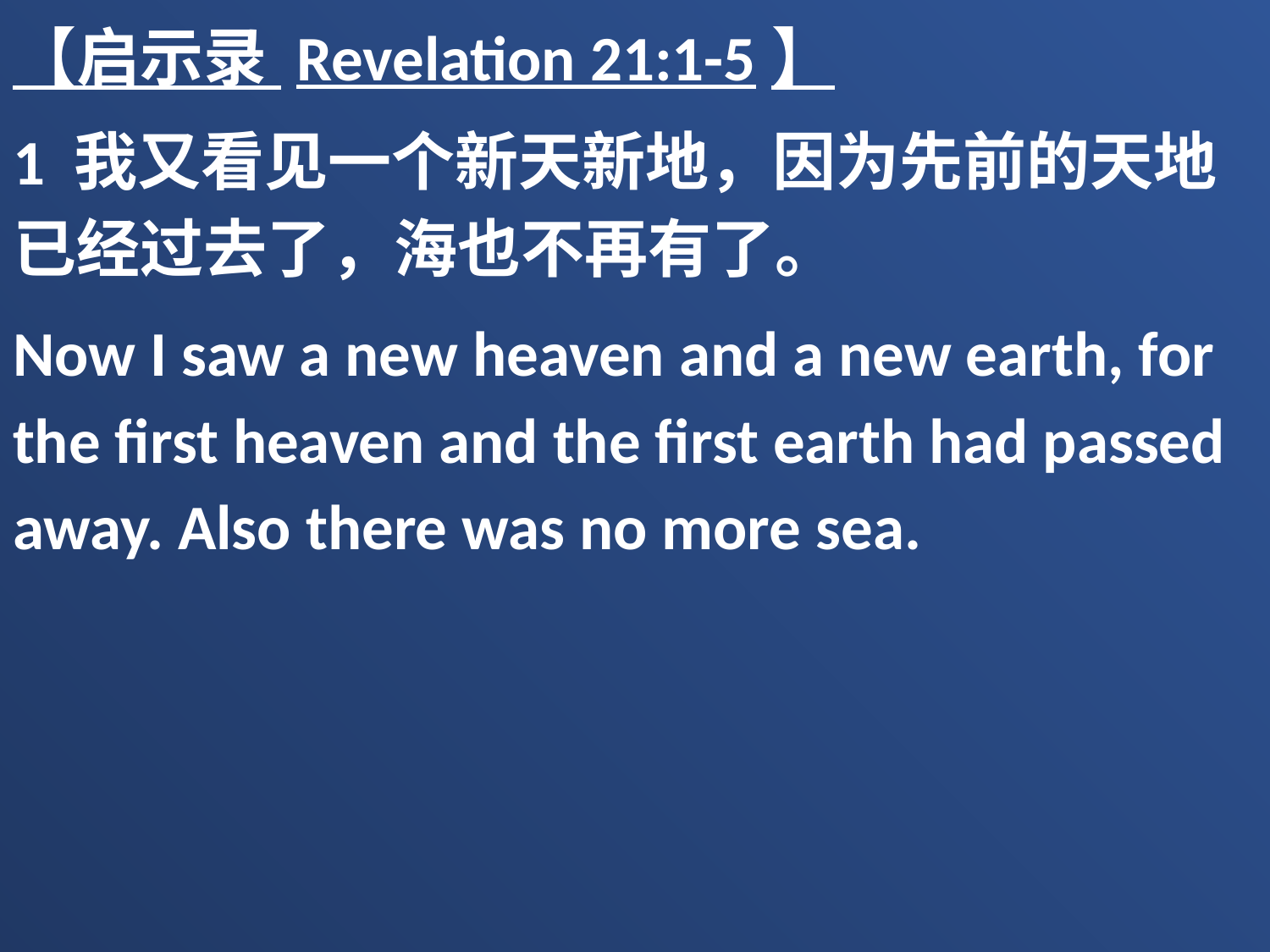

【启示录 Revelation 21:1-5】
1 我又看见一个新天新地，因为先前的天地已经过去了，海也不再有了。
Now I saw a new heaven and a new earth, for the first heaven and the first earth had passed away. Also there was no more sea.